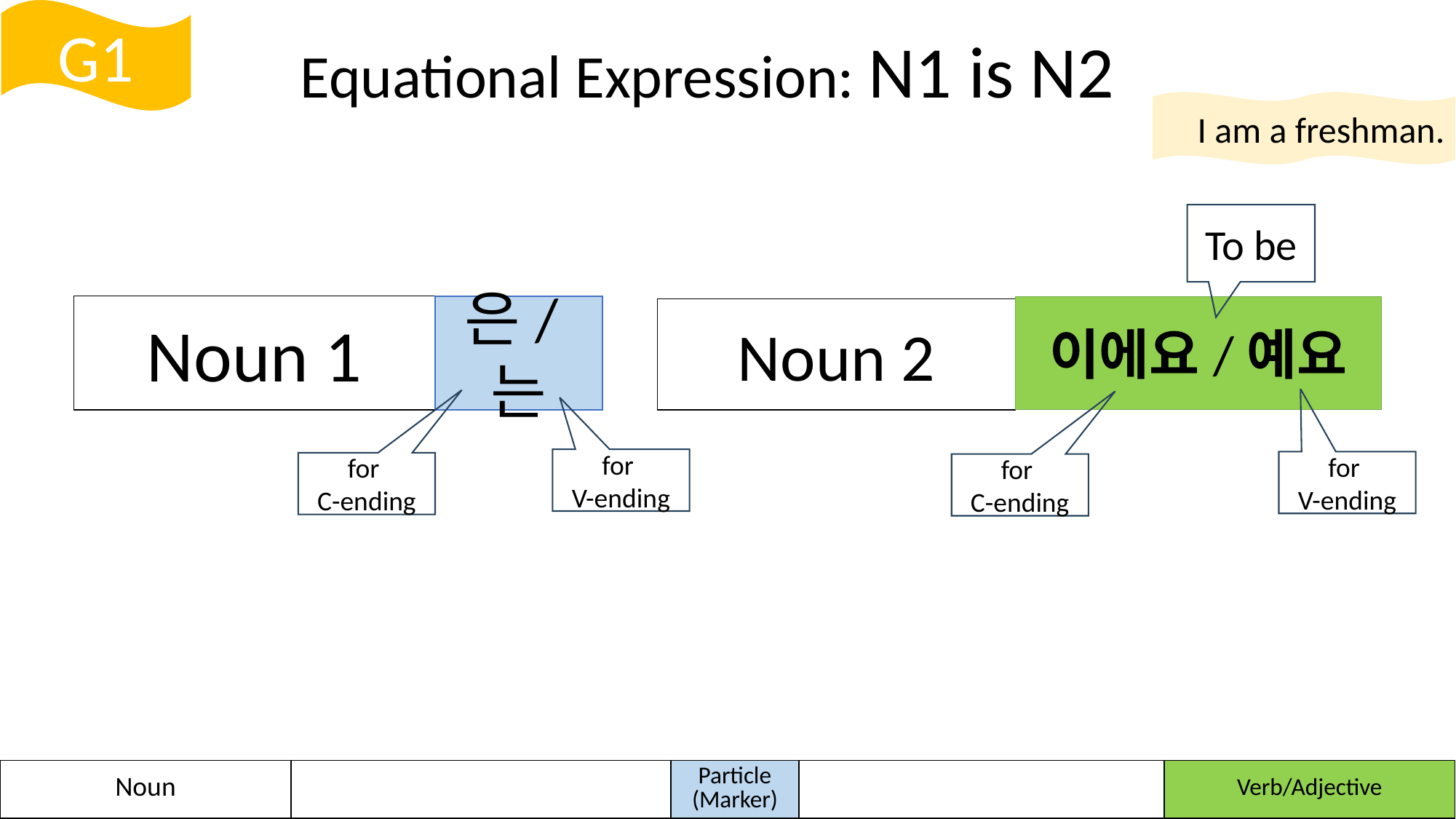

G1
Equational Expression: N1 is N2
I am a freshman.
To be
Noun 1
은/는
이에요/예요
Noun 2
for
V-ending
for
V-ending
for
C-ending
for
C-ending
| Noun |  | Particle (Marker) |  | Verb/Adjective |
| --- | --- | --- | --- | --- |